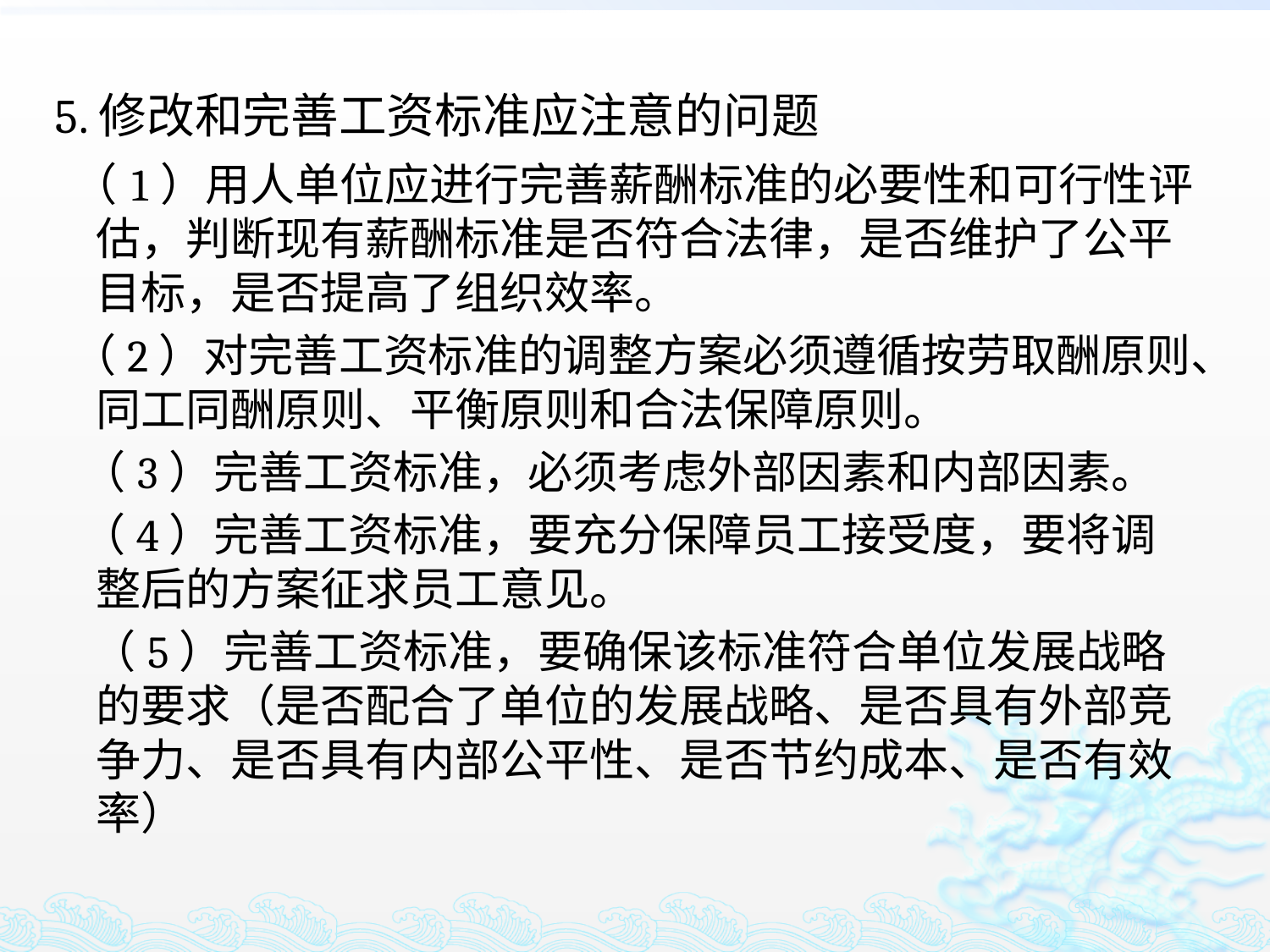

5.修改和完善工资标准应注意的问题
 （1）用人单位应进行完善薪酬标准的必要性和可行性评估，判断现有薪酬标准是否符合法律，是否维护了公平目标，是否提高了组织效率。
 （2）对完善工资标准的调整方案必须遵循按劳取酬原则、同工同酬原则、平衡原则和合法保障原则。
  （3）完善工资标准，必须考虑外部因素和内部因素。
  （4）完善工资标准，要充分保障员工接受度，要将调整后的方案征求员工意见。
   （5）完善工资标准，要确保该标准符合单位发展战略的要求（是否配合了单位的发展战略、是否具有外部竞争力、是否具有内部公平性、是否节约成本、是否有效率）